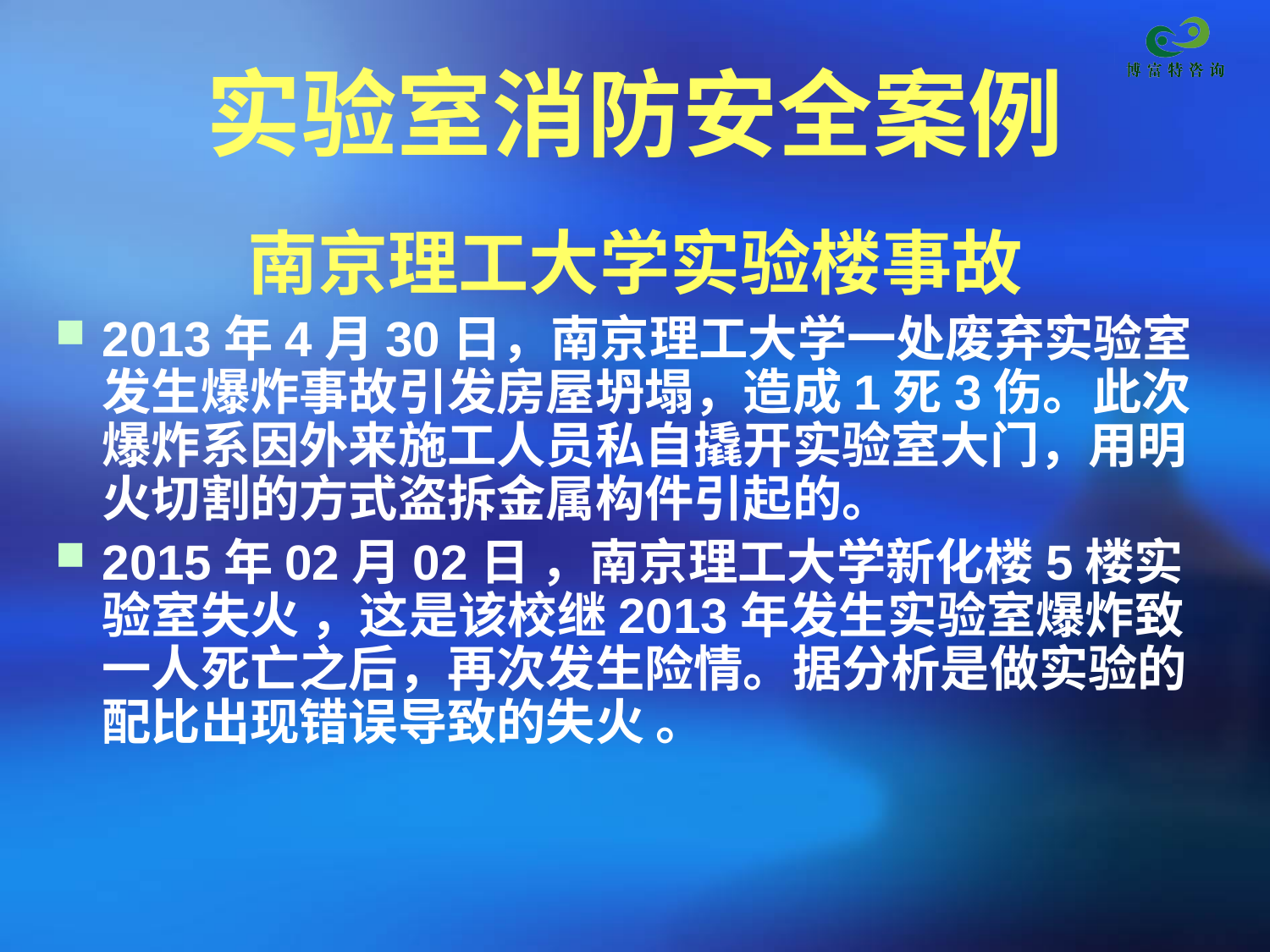

# 实验室消防安全案例
南京理工大学实验楼事故
2013年4月30日，南京理工大学一处废弃实验室发生爆炸事故引发房屋坍塌，造成1死3伤。此次爆炸系因外来施工人员私自撬开实验室大门，用明火切割的方式盗拆金属构件引起的。
2015年02月02日 ，南京理工大学新化楼5楼实验室失火 ，这是该校继2013年发生实验室爆炸致一人死亡之后，再次发生险情。据分析是做实验的配比出现错误导致的失火 。